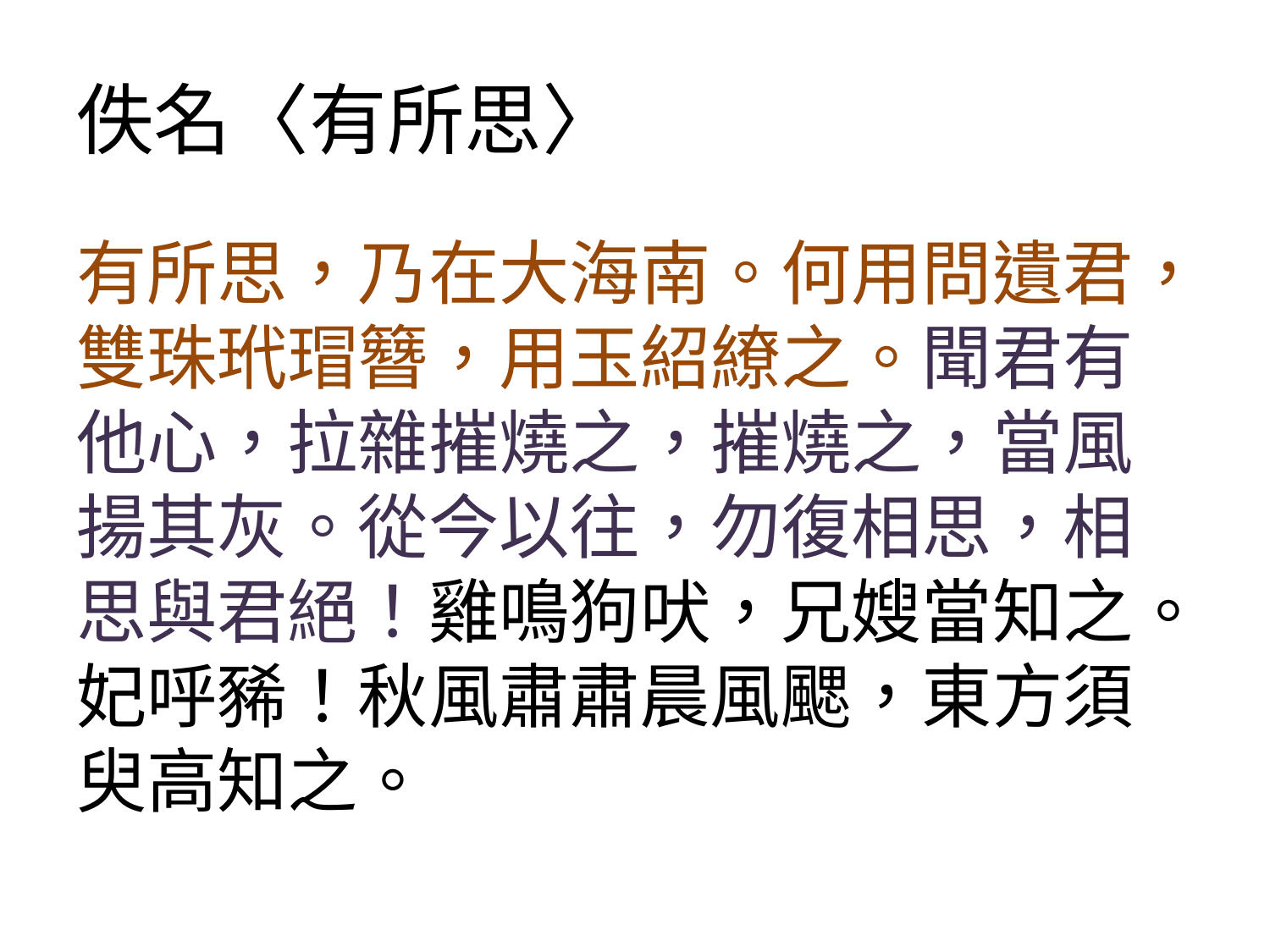

# 佚名〈有所思〉
有所思，乃在大海南。何用問遺君，雙珠玳瑁簪，用玉紹繚之。聞君有他心，拉雜摧燒之，摧燒之，當風揚其灰。從今以往，勿復相思，相思與君絕！雞鳴狗吠，兄嫂當知之。妃呼豨！秋風肅肅晨風颸，東方須臾高知之。